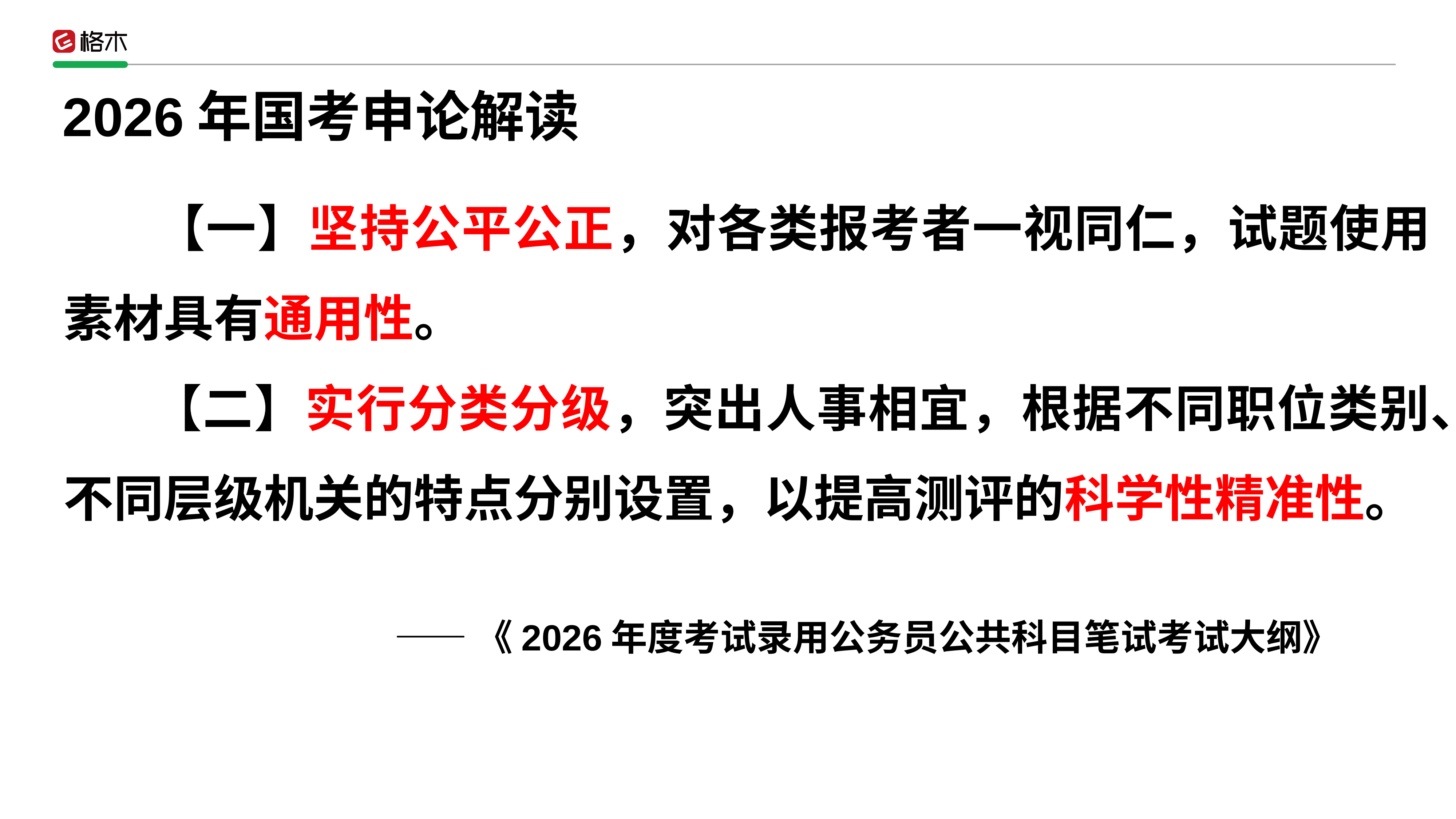

2026年国考申论解读
       【一】坚持公平公正，对各类报考者一视同仁，试题使用素材具有通用性。
      【二】实行分类分级，突出人事相宜，根据不同职位类别、不同层级机关的特点分别设置，以提高测评的科学性精准性。

                                        ——《2026年度考试录用公务员公共科目笔试考试大纲》